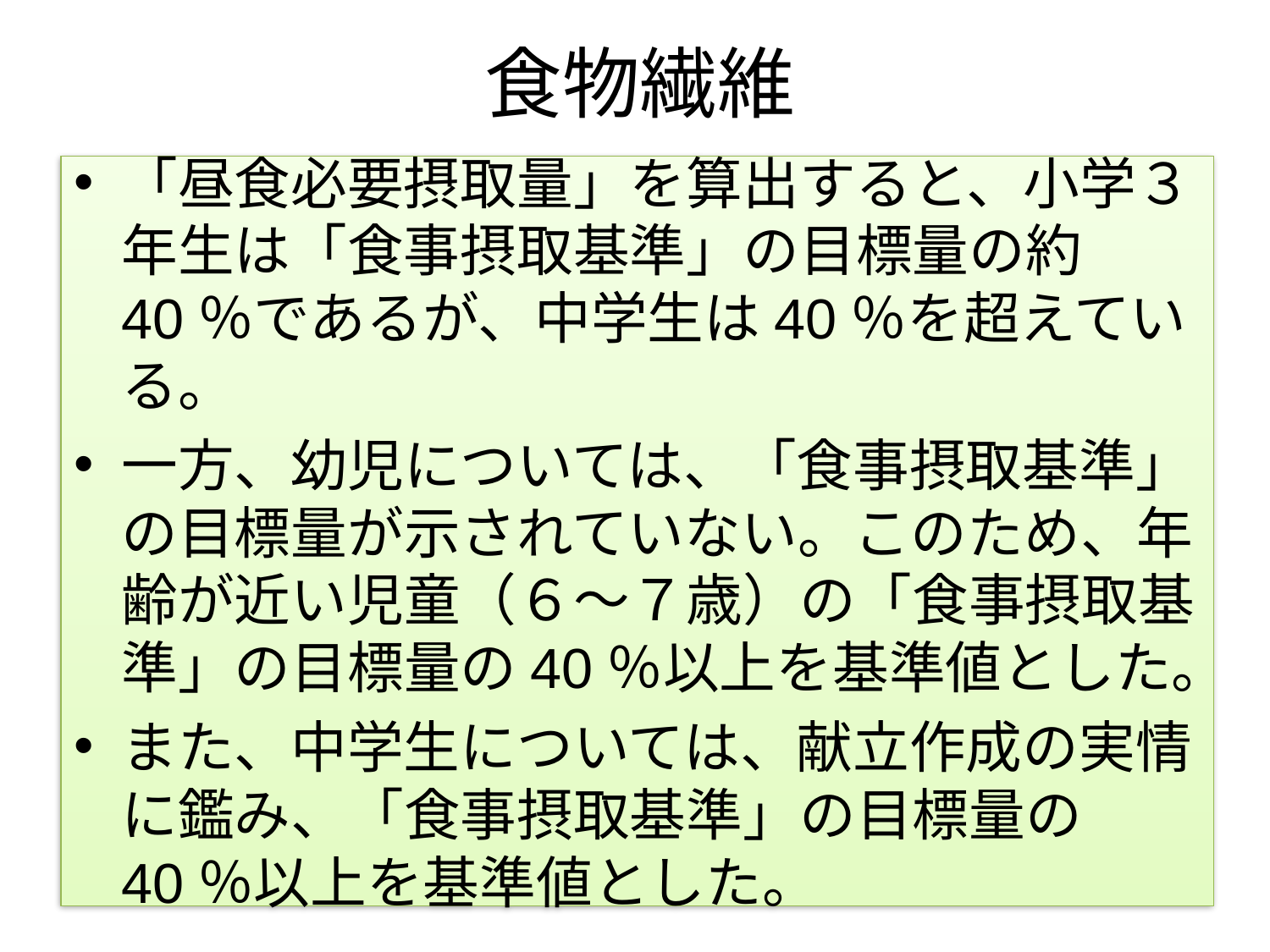

食物繊維
「昼食必要摂取量」を算出すると、小学３年生は「食事摂取基準」の目標量の約40％であるが、中学生は40％を超えている。
一方、幼児については、「食事摂取基準」の目標量が示されていない。このため、年齢が近い児童（６～７歳）の「食事摂取基準」の目標量の40％以上を基準値とした。
また、中学生については、献立作成の実情に鑑み、「食事摂取基準」の目標量の40％以上を基準値とした。